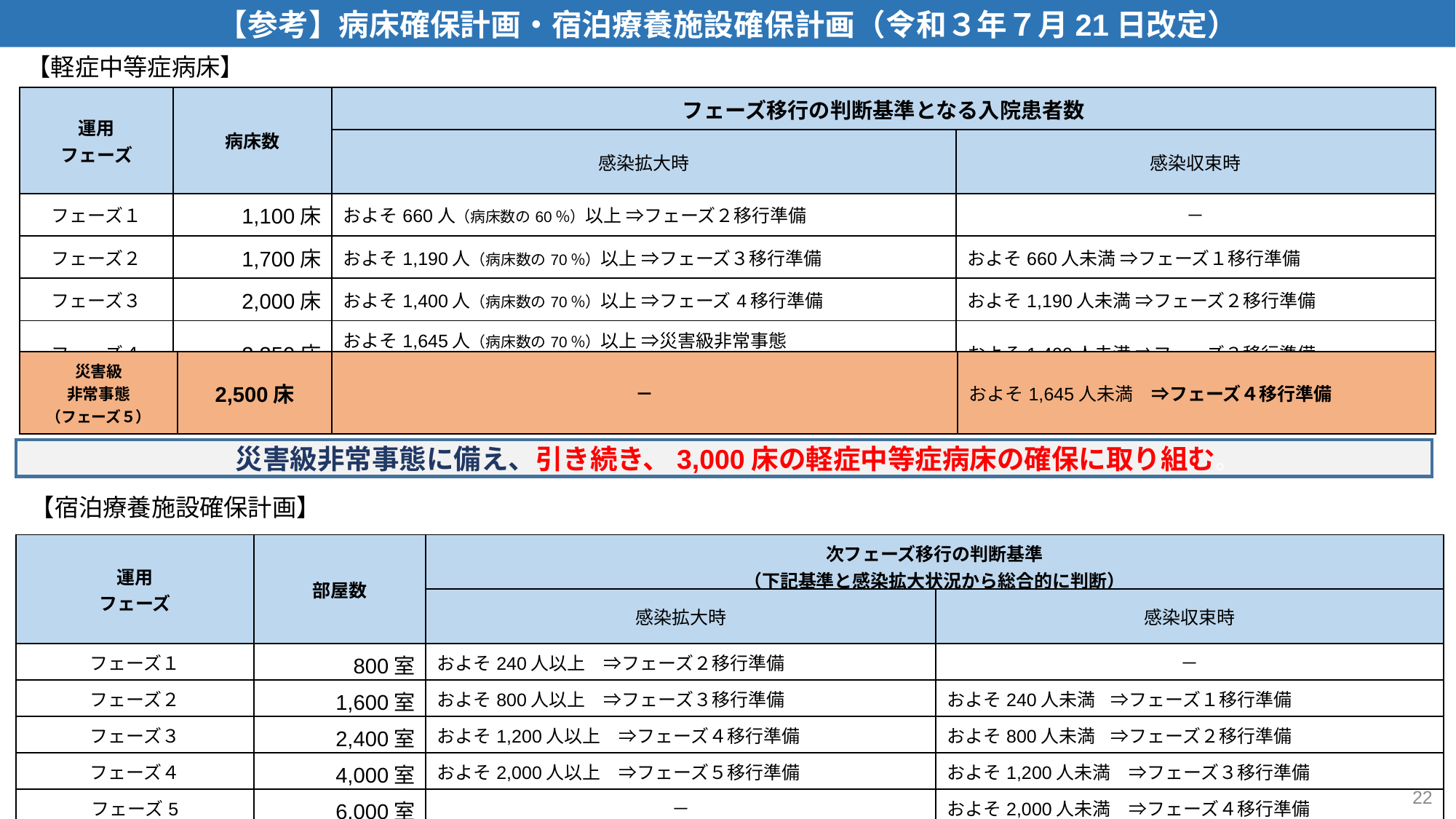

【参考】病床確保計画・宿泊療養施設確保計画（令和３年７月21日改定）
【軽症中等症病床】
| 運用 フェーズ | 病床数 | フェーズ移行の判断基準となる入院患者数 |  |
| --- | --- | --- | --- |
|  |  | 感染拡大時 | 感染収束時 |
| フェーズ１ | 1,100床 | およそ660人（病床数の60％）以上 ⇒フェーズ２移行準備 | － |
| フェーズ２ | 1,700床 | およそ1,190人（病床数の70％）以上 ⇒フェーズ３移行準備 | およそ660人未満 ⇒フェーズ１移行準備 |
| フェーズ３ | 2,000床 | およそ1,400人（病床数の70％）以上 ⇒フェーズ4移行準備 | およそ1,190人未満 ⇒フェーズ２移行準備 |
| フェーズ４ | 2,350床 | およそ1,645人（病床数の70％）以上 ⇒災害級非常事態 　　　　　　　　　　　　　　　　　　　　　　　　 移行準備 | およそ1,400人未満 ⇒フェーズ３移行準備 |
| 災害級 非常事態 （フェーズ５） | 2,500床 | － | およそ1,645人未満　⇒フェーズ４移行準備 |
| --- | --- | --- | --- |
　災害級非常事態に備え、引き続き、3,000床の軽症中等症病床の確保に取り組む。
【宿泊療養施設確保計画】
| 運用 フェーズ | 部屋数 | 次フェーズ移行の判断基準 （下記基準と感染拡大状況から総合的に判断） |  |
| --- | --- | --- | --- |
|  |  | 感染拡大時 | 感染収束時 |
| フェーズ１ | 800室 | およそ240人以上　⇒フェーズ２移行準備 | － |
| フェーズ２ | 1,600室 | およそ800人以上　⇒フェーズ３移行準備 | およそ240人未満　⇒フェーズ１移行準備 |
| フェーズ３ | 2,400室 | およそ1,200人以上　⇒フェーズ４移行準備 | およそ800人未満　⇒フェーズ２移行準備 |
| フェーズ４ | 4,000室 | およそ2,000人以上　⇒フェーズ５移行準備 | およそ1,200人未満　⇒フェーズ３移行準備 |
| フェーズ5 | 6,000室 | － | およそ2,000人未満　⇒フェーズ４移行準備 |
22